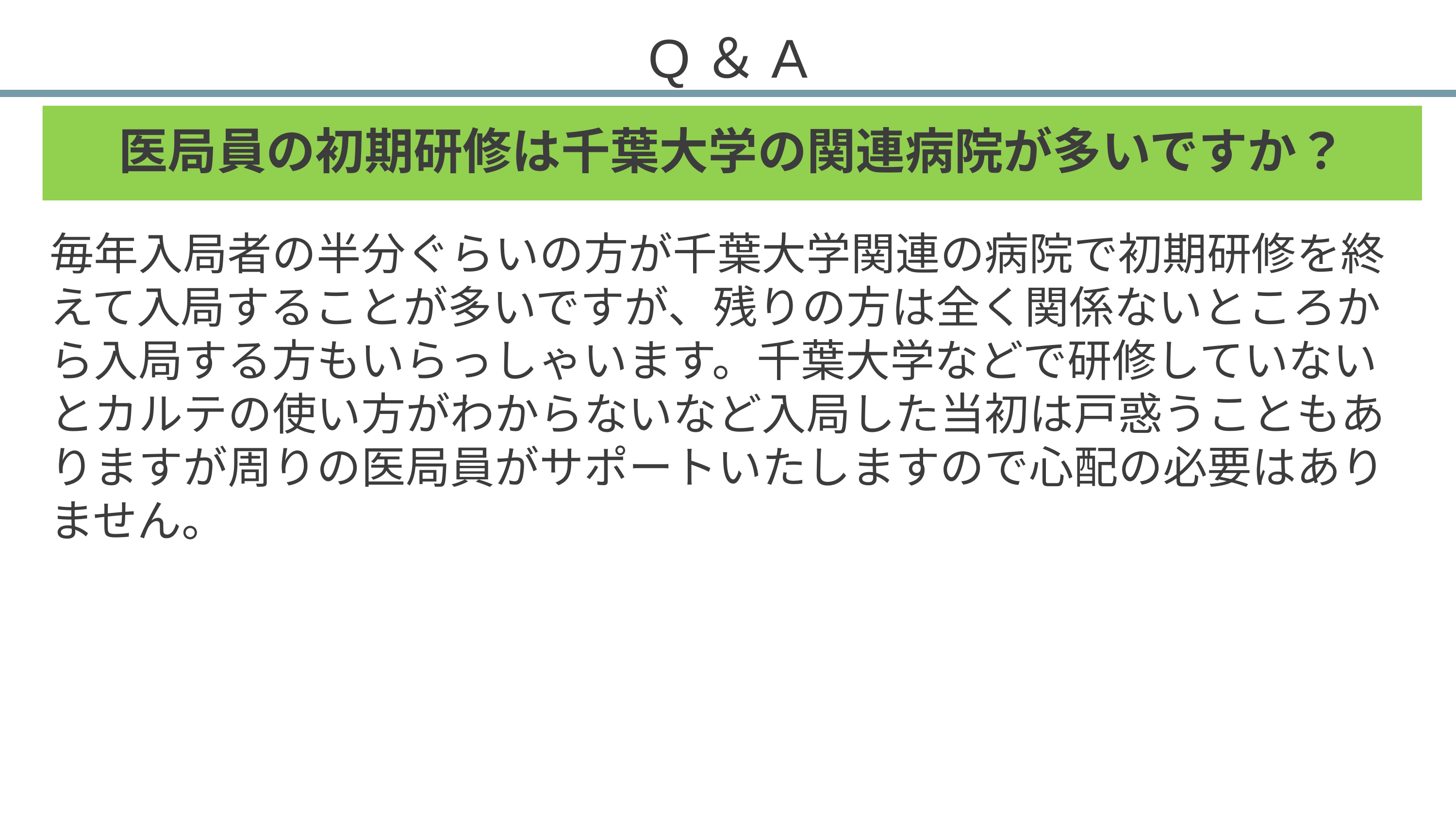

# Q＆A
医局員の初期研修は千葉大学の関連病院が多いですか？
毎年入局者の半分ぐらいの方が千葉大学関連の病院で初期研修を終えて入局することが多いですが、残りの方は全く関係ないところから入局する方もいらっしゃいます。千葉大学などで研修していないとカルテの使い方がわからないなど入局した当初は戸惑うこともありますが周りの医局員がサポートいたしますので心配の必要はありません。